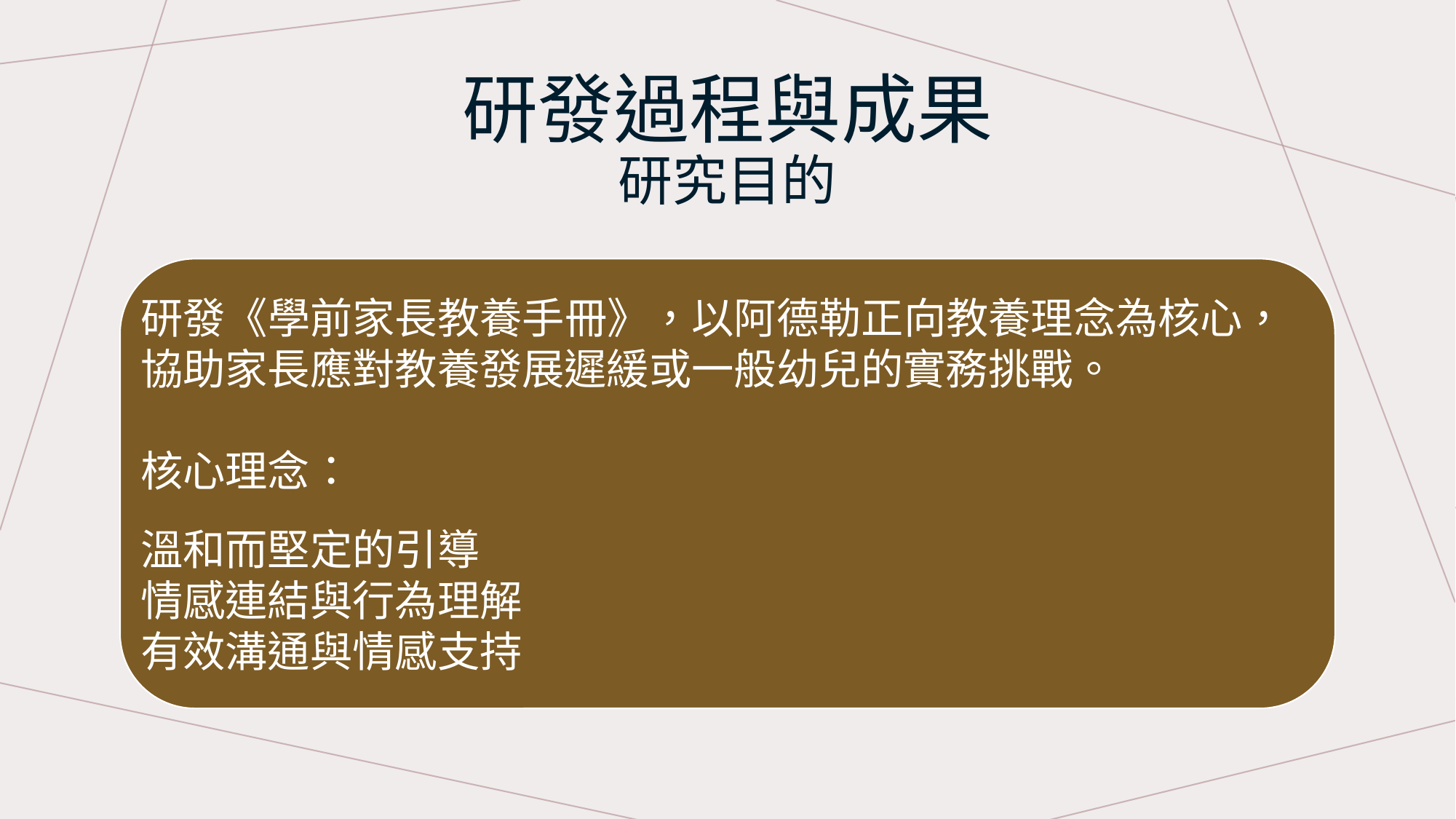

# 研發過程與成果 研究目的

研發《學前家長教養手冊》，以阿德勒正向教養理念為核心，協助家長應對教養發展遲緩或一般幼兒的實務挑戰。

核心理念：

溫和而堅定的引導
情感連結與行為理解
有效溝通與情感支持